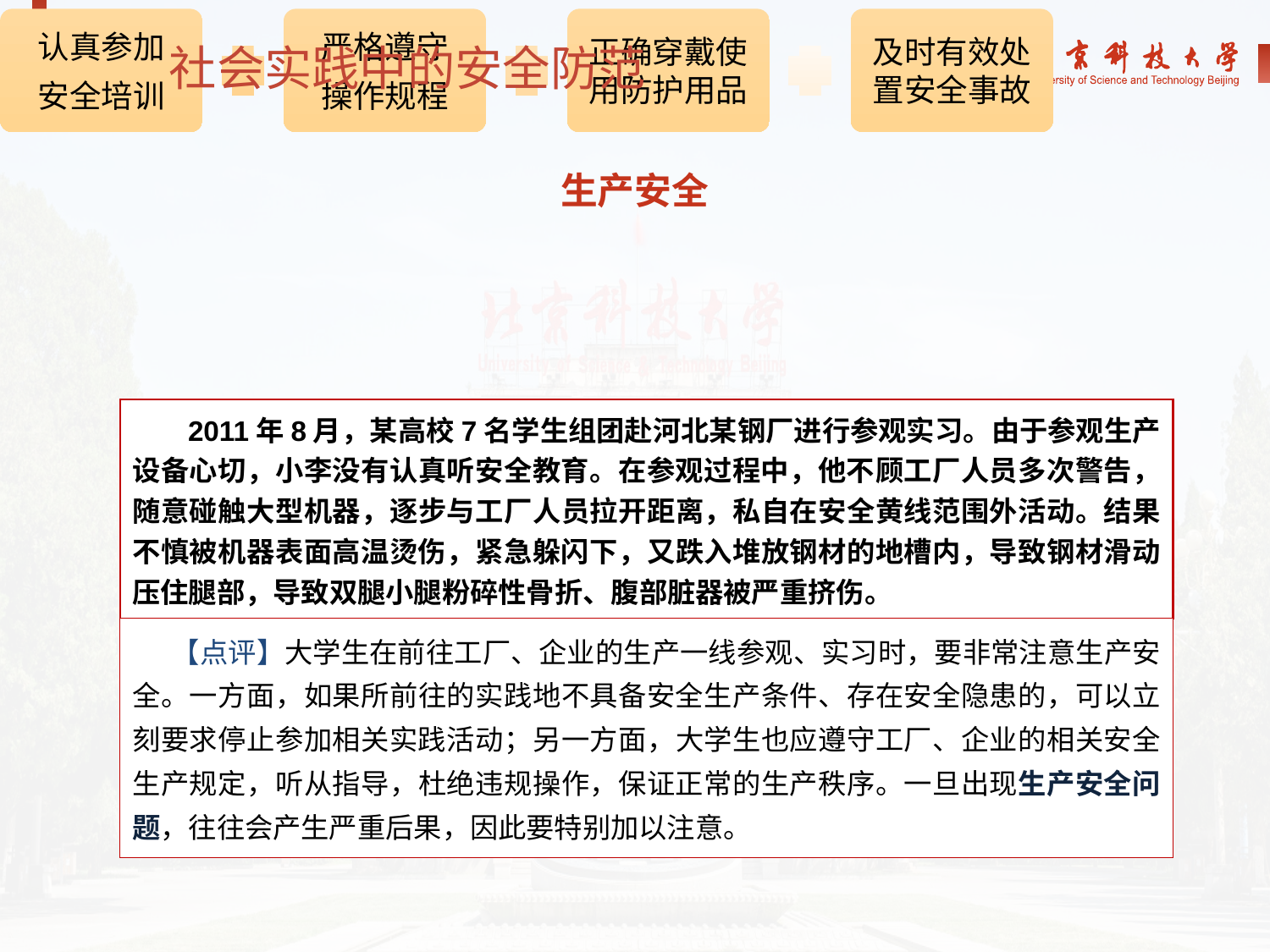

社会实践中的安全防范
生产安全
认真参加
安全培训

严格遵守
操作规程

正确穿戴使用防护用品

及时有效处置安全事故
 2011年8月，某高校7名学生组团赴河北某钢厂进行参观实习。由于参观生产设备心切，小李没有认真听安全教育。在参观过程中，他不顾工厂人员多次警告，随意碰触大型机器，逐步与工厂人员拉开距离，私自在安全黄线范围外活动。结果不慎被机器表面高温烫伤，紧急躲闪下，又跌入堆放钢材的地槽内，导致钢材滑动压住腿部，导致双腿小腿粉碎性骨折、腹部脏器被严重挤伤。
     【点评】大学生在前往工厂、企业的生产一线参观、实习时，要非常注意生产安全。一方面，如果所前往的实践地不具备安全生产条件、存在安全隐患的，可以立刻要求停止参加相关实践活动；另一方面，大学生也应遵守工厂、企业的相关安全生产规定，听从指导，杜绝违规操作，保证正常的生产秩序。一旦出现生产安全问题，往往会产生严重后果，因此要特别加以注意。